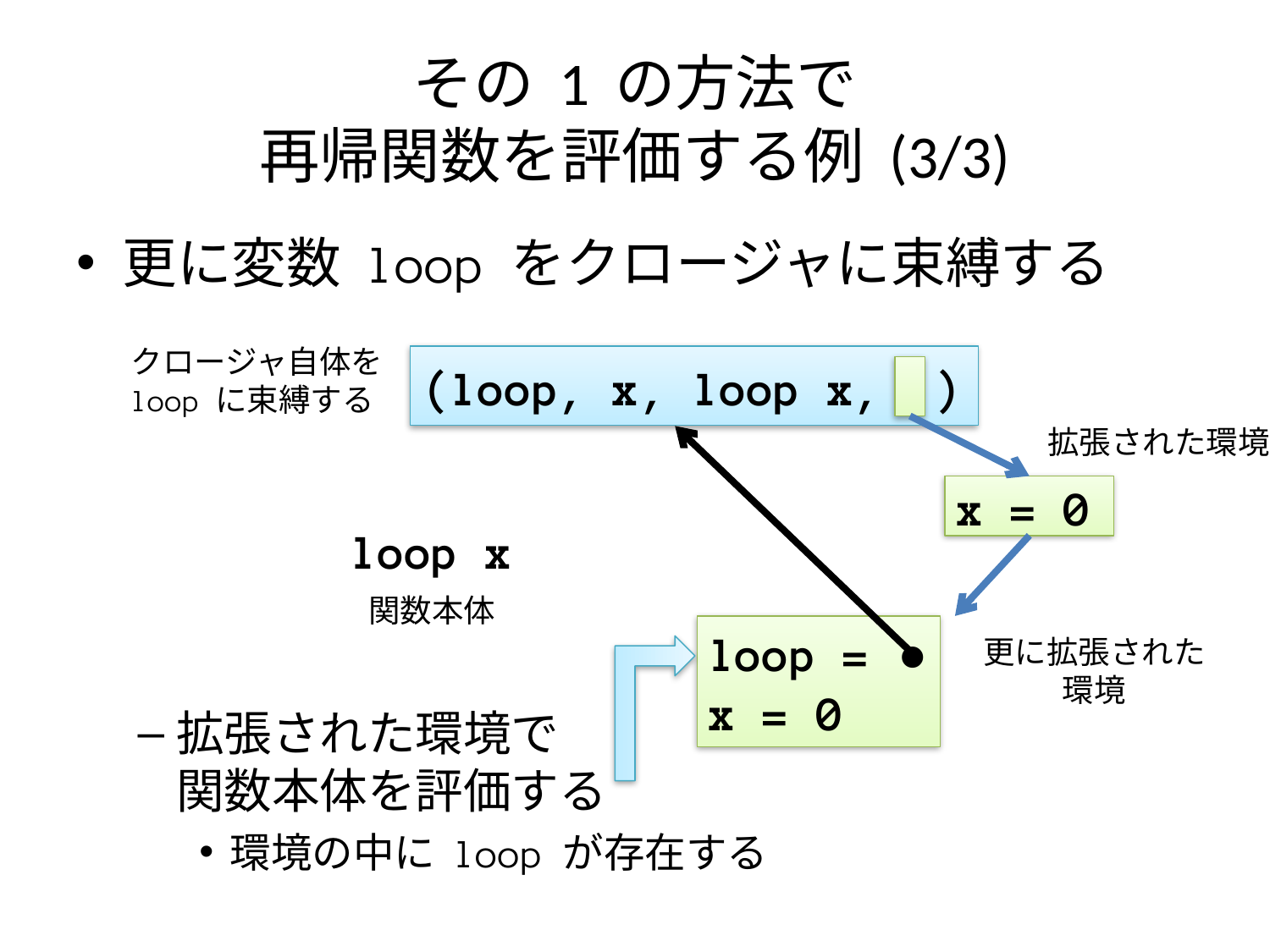

# その 1 の方法で 再帰関数を評価する例 (3/3)
更に変数 loop をクロージャに束縛する

拡張された環境で
関数本体を評価する
環境の中に loop が存在する
クロージャ自体を
loop に束縛する
(loop, x, loop x,  )

拡張された環境
x = 0
loop x
関数本体
loop = ●
x = 0
更に拡張された
環境